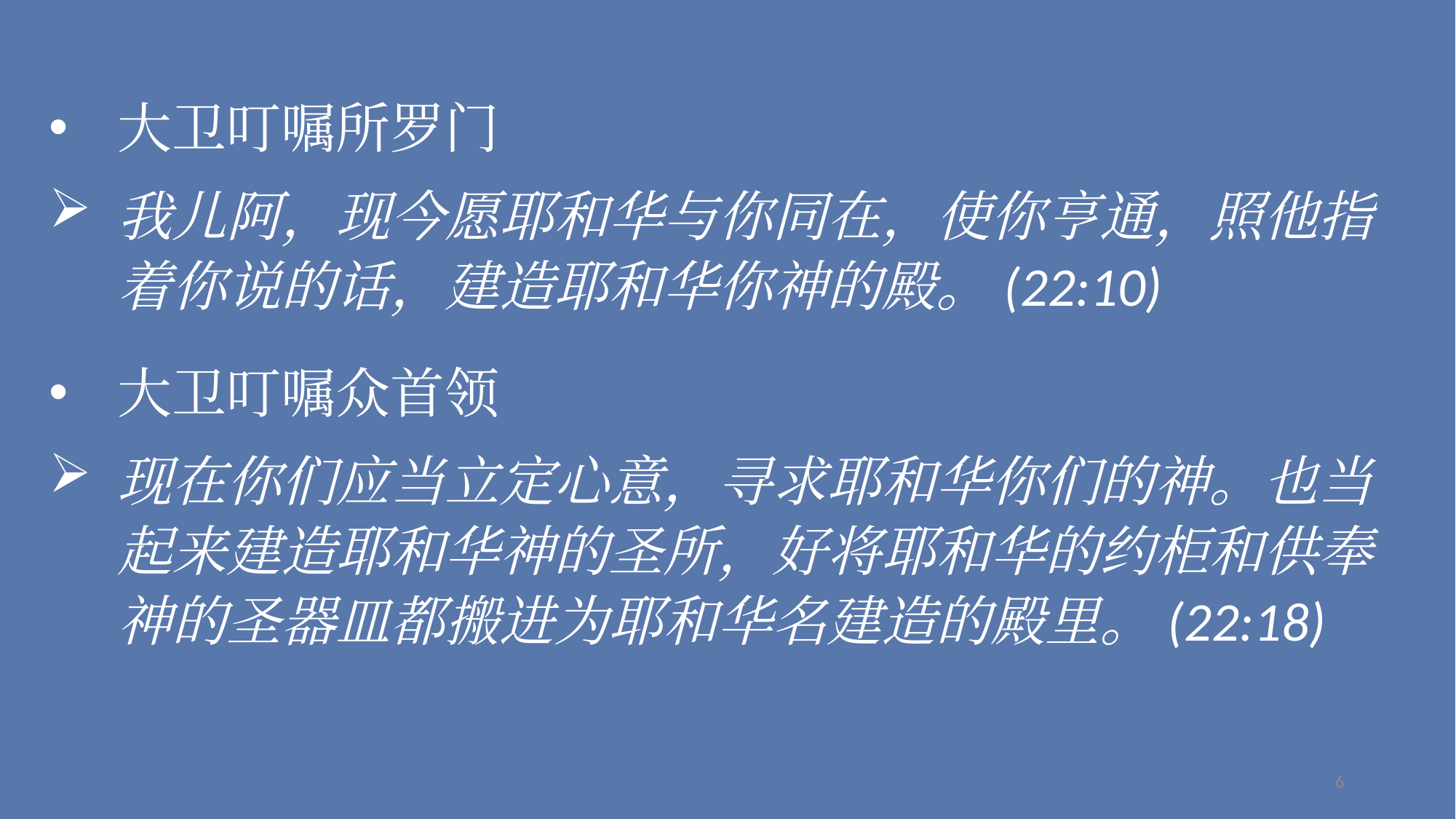

大卫叮嘱所罗门
我儿阿，现今愿耶和华与你同在，使你亨通，照他指着你说的话，建造耶和华你神的殿。(22:10)
大卫叮嘱众首领
现在你们应当立定心意，寻求耶和华你们的神。也当起来建造耶和华神的圣所，好将耶和华的约柜和供奉神的圣器皿都搬进为耶和华名建造的殿里。(22:18)
6